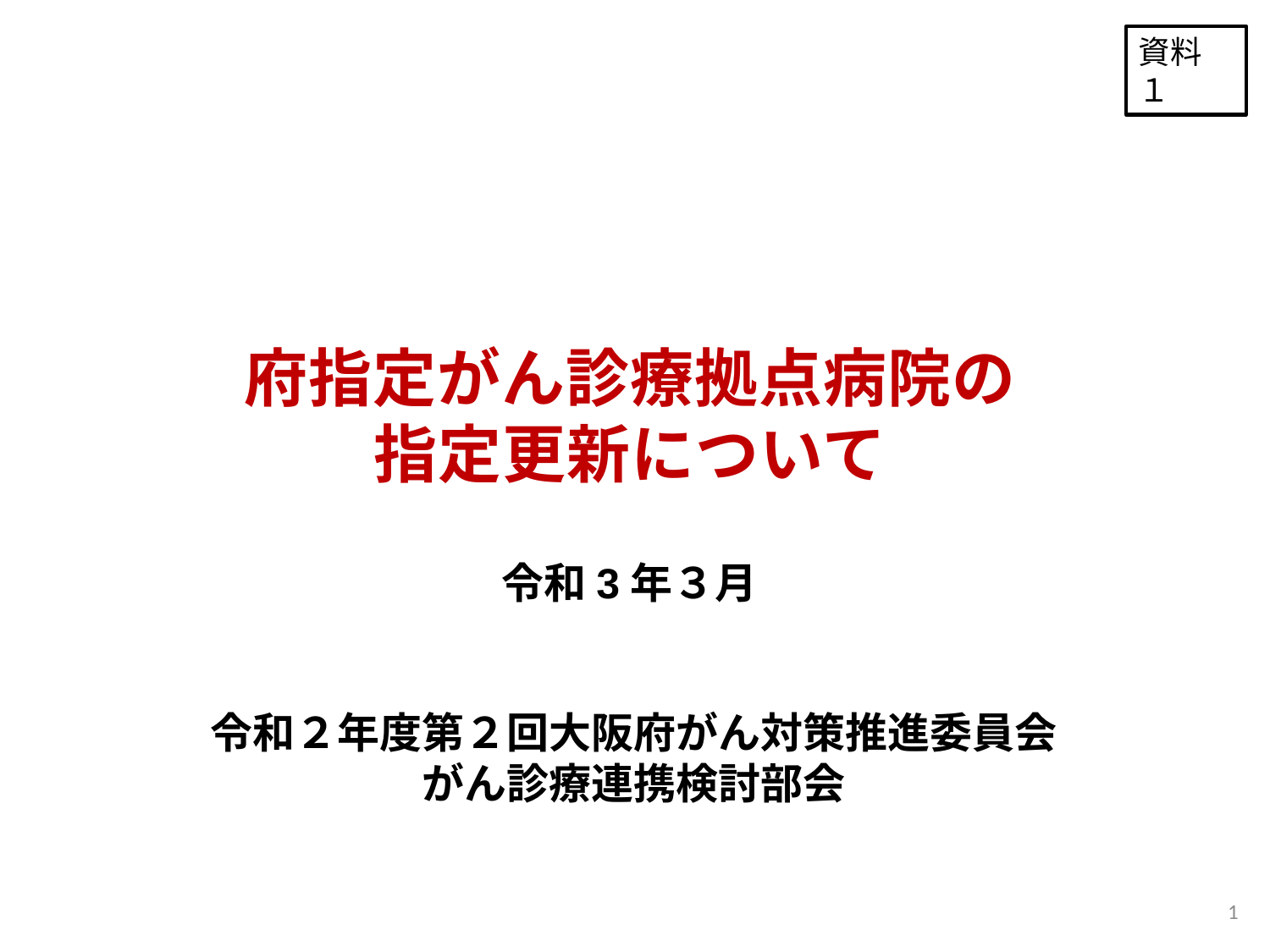

資料１
府指定がん診療拠点病院の
指定更新について
令和3年３月
令和２年度第２回大阪府がん対策推進委員会
がん診療連携検討部会
1